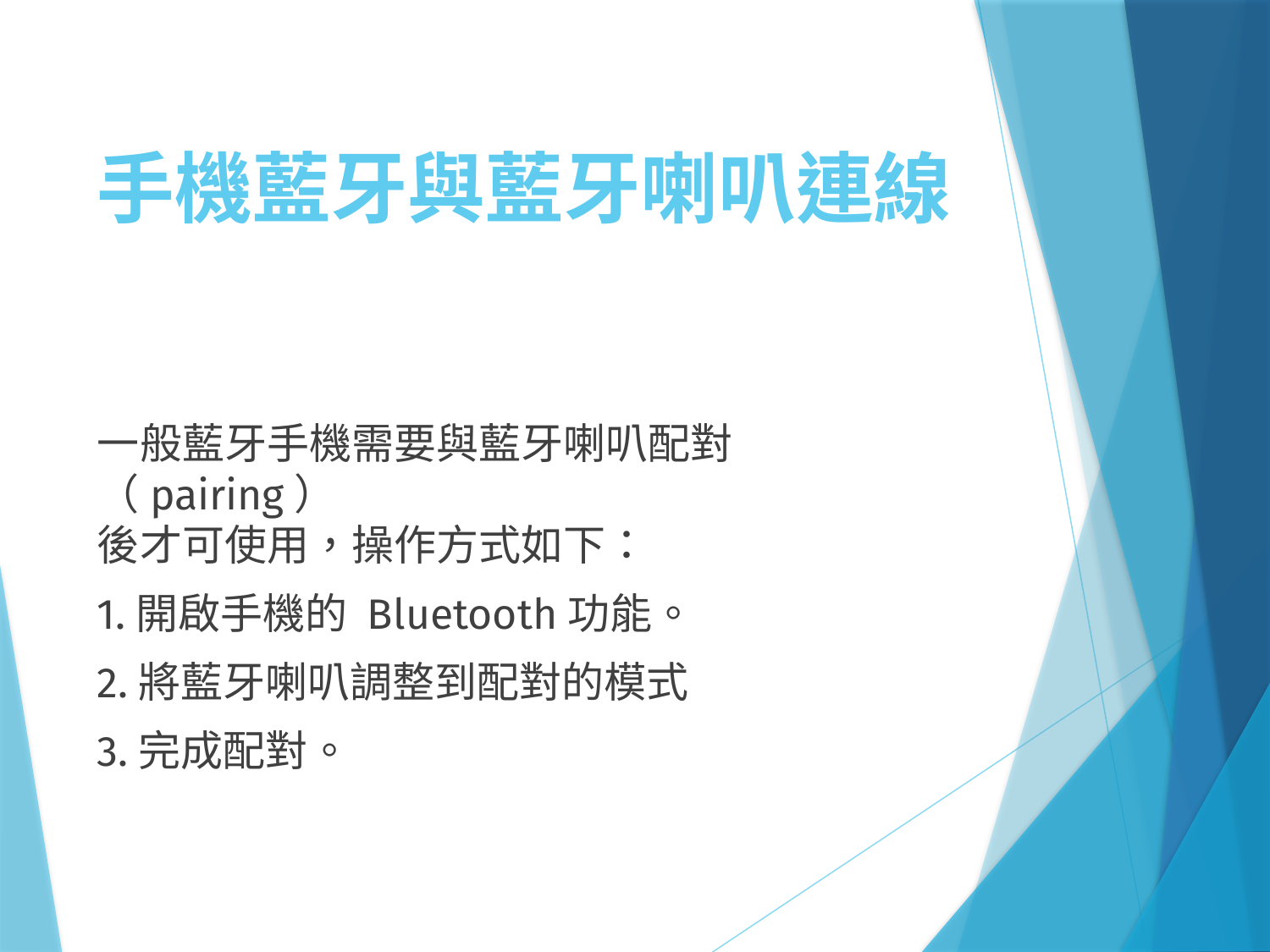

# 手機藍牙與藍牙喇叭連線
一般藍牙手機需要與藍牙喇叭配對（pairing）
後才可使用，操作方式如下：
1.開啟手機的 Bluetooth功能。
2.將藍牙喇叭調整到配對的模式
3.完成配對。